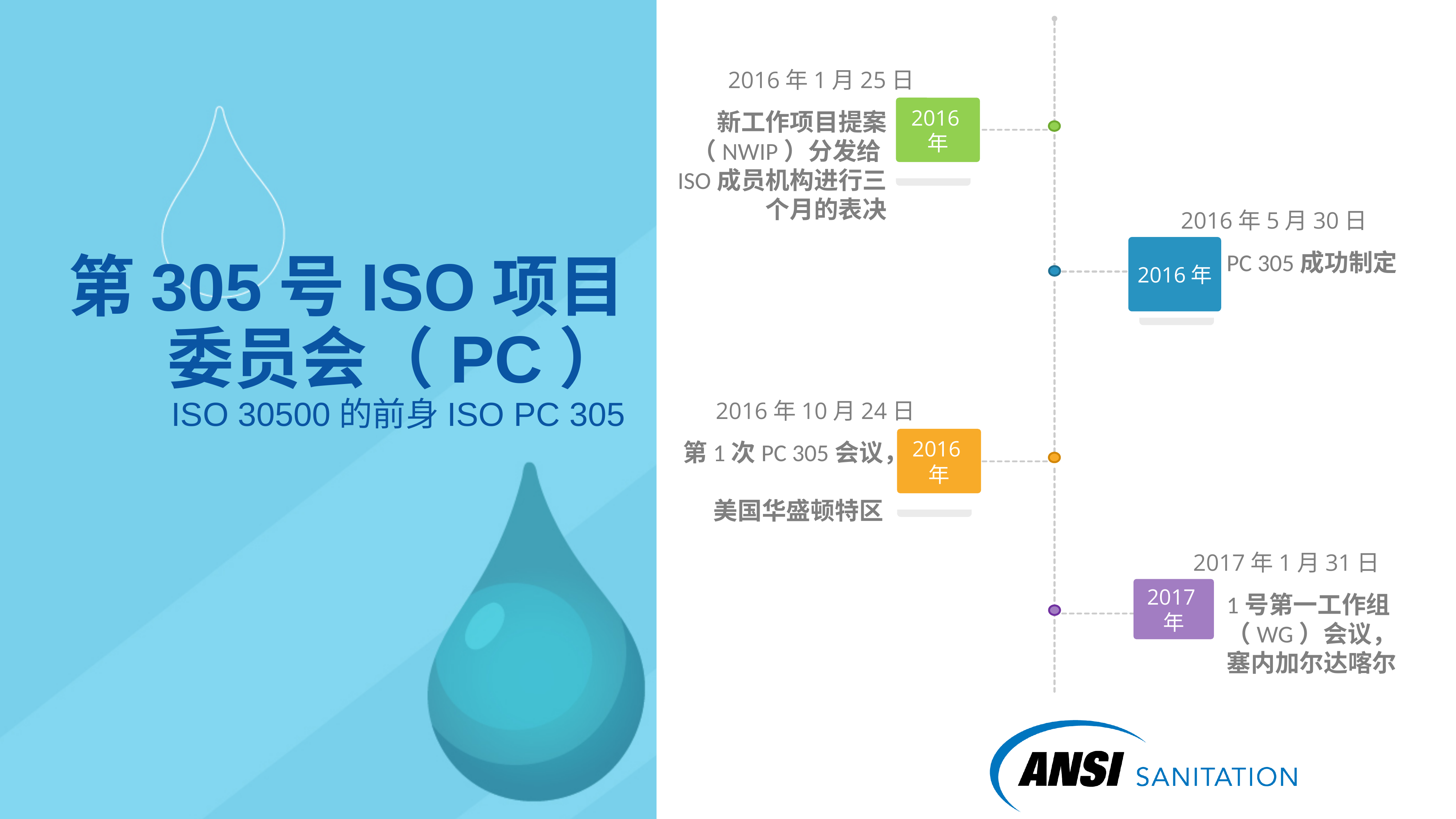

2016年1月25日
新工作项目提案（NWIP）分发给ISO成员机构进行三个月的表决
2016年

2016年5月30日
PC 305成功制定
2016年

2016年10月24日
第1次PC 305会议，
美国华盛顿特区
2016年

2017年1月31日
2017年
1号第一工作组（WG）会议，
塞内加尔达喀尔

# 第305号ISO项目委员会（PC） ISO 30500的前身ISO PC 305